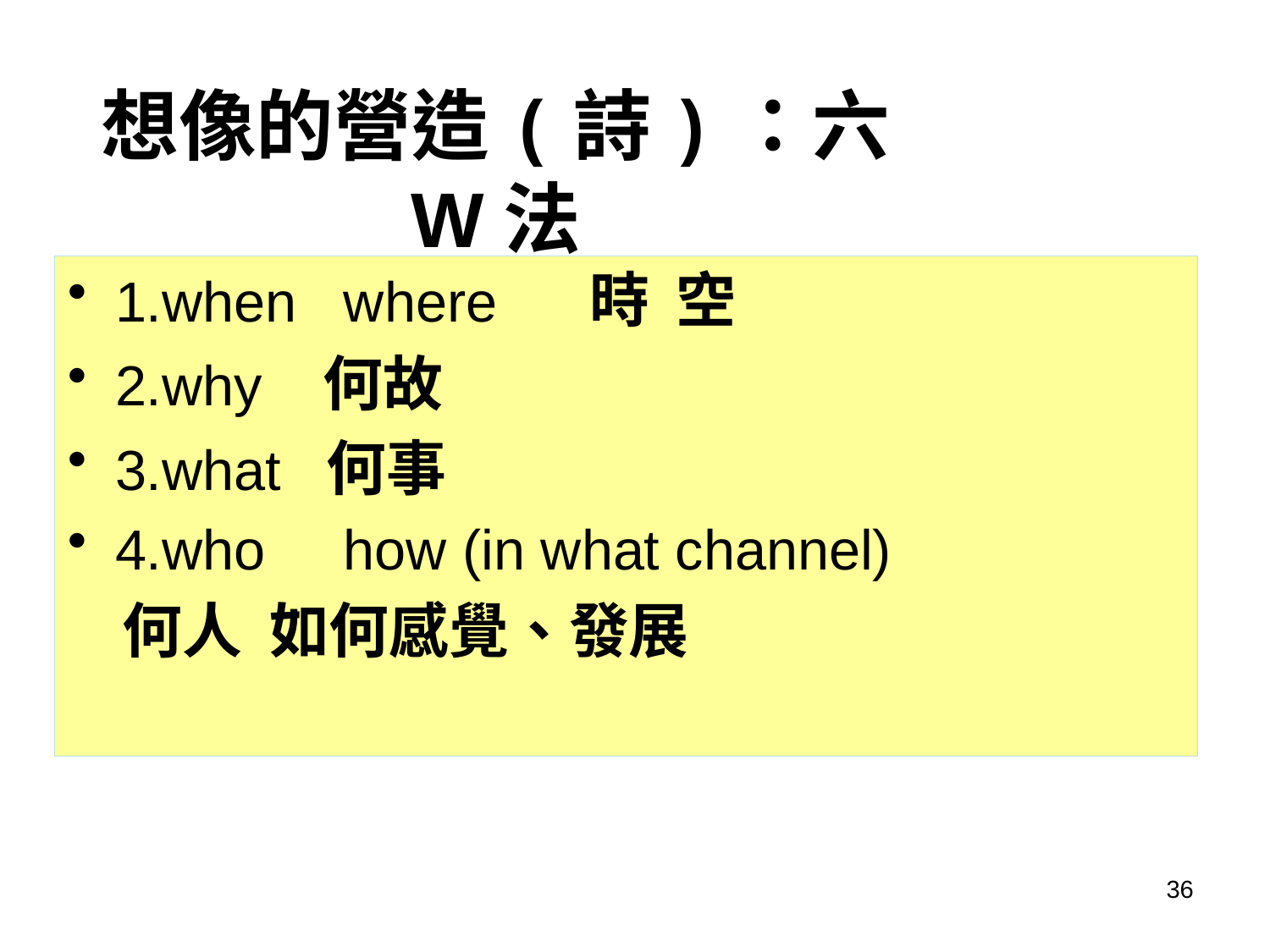

# 想像的營造(詩)：六W法
1.when   where     時  空
2.why   何故
3.what  何事
4.who     how (in what channel)
   何人  如何感覺、發展
36